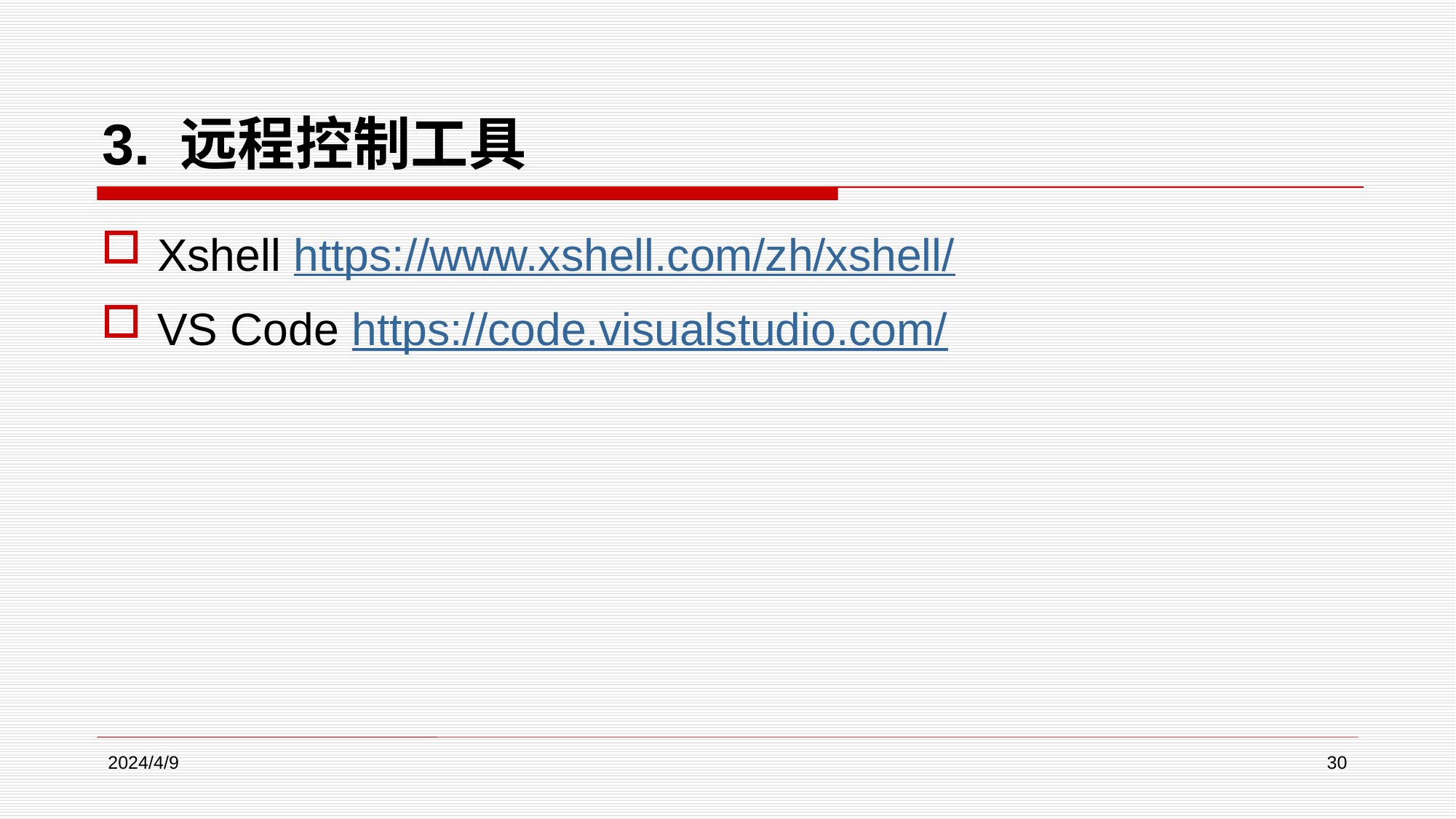

# 3. 远程控制工具
Xshell https://www.xshell.com/zh/xshell/
VS Code https://code.visualstudio.com/

2024/4/9
30